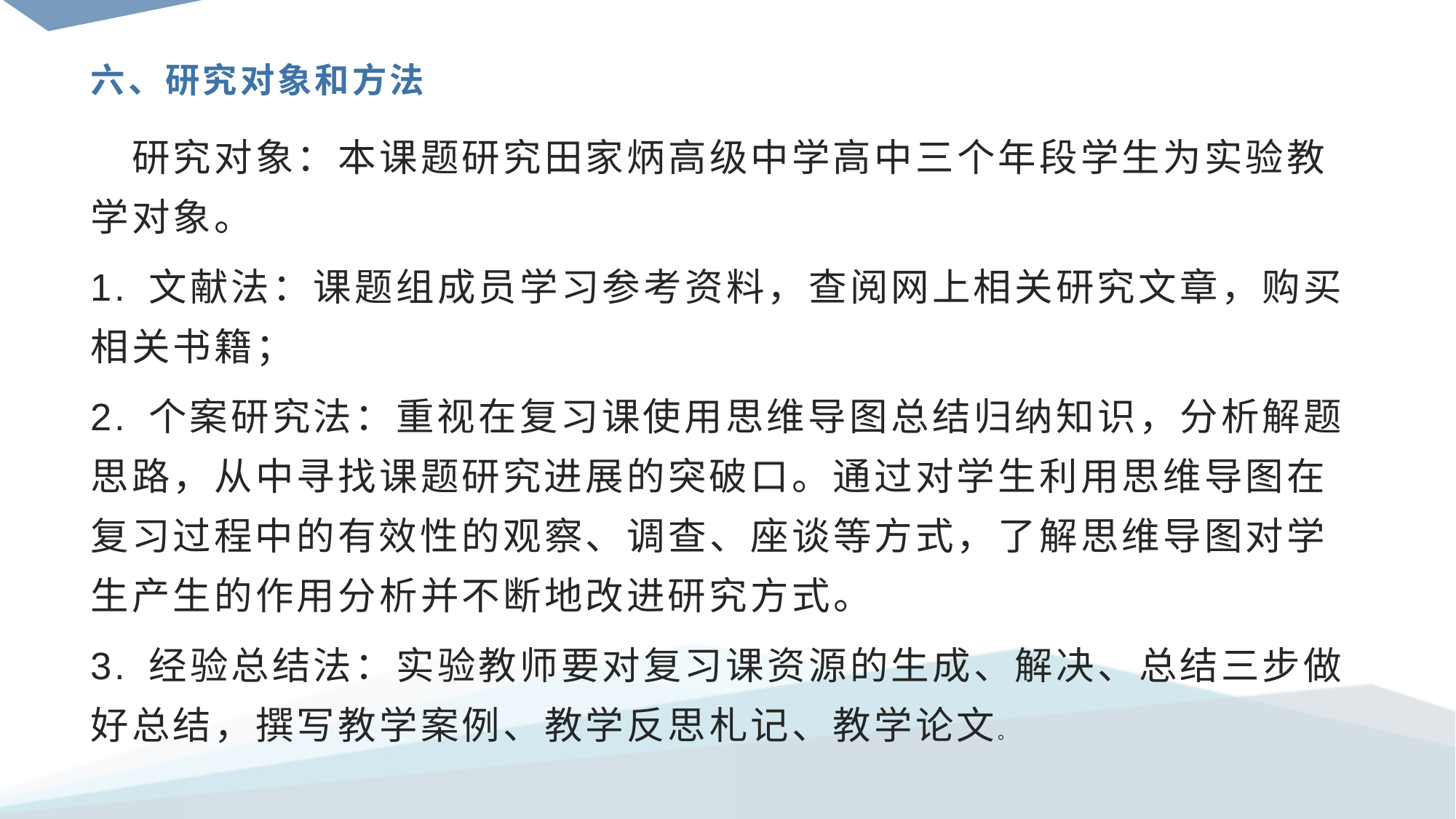

# 六、研究对象和方法
   研究对象：本课题研究田家炳高级中学高中三个年段学生为实验教学对象。
1. 文献法：课题组成员学习参考资料，查阅网上相关研究文章，购买相关书籍；
2. 个案研究法：重视在复习课使用思维导图总结归纳知识，分析解题思路，从中寻找课题研究进展的突破口。通过对学生利用思维导图在复习过程中的有效性的观察、调查、座谈等方式，了解思维导图对学生产生的作用分析并不断地改进研究方式。
3. 经验总结法：实验教师要对复习课资源的生成、解决、总结三步做好总结，撰写教学案例、教学反思札记、教学论文。